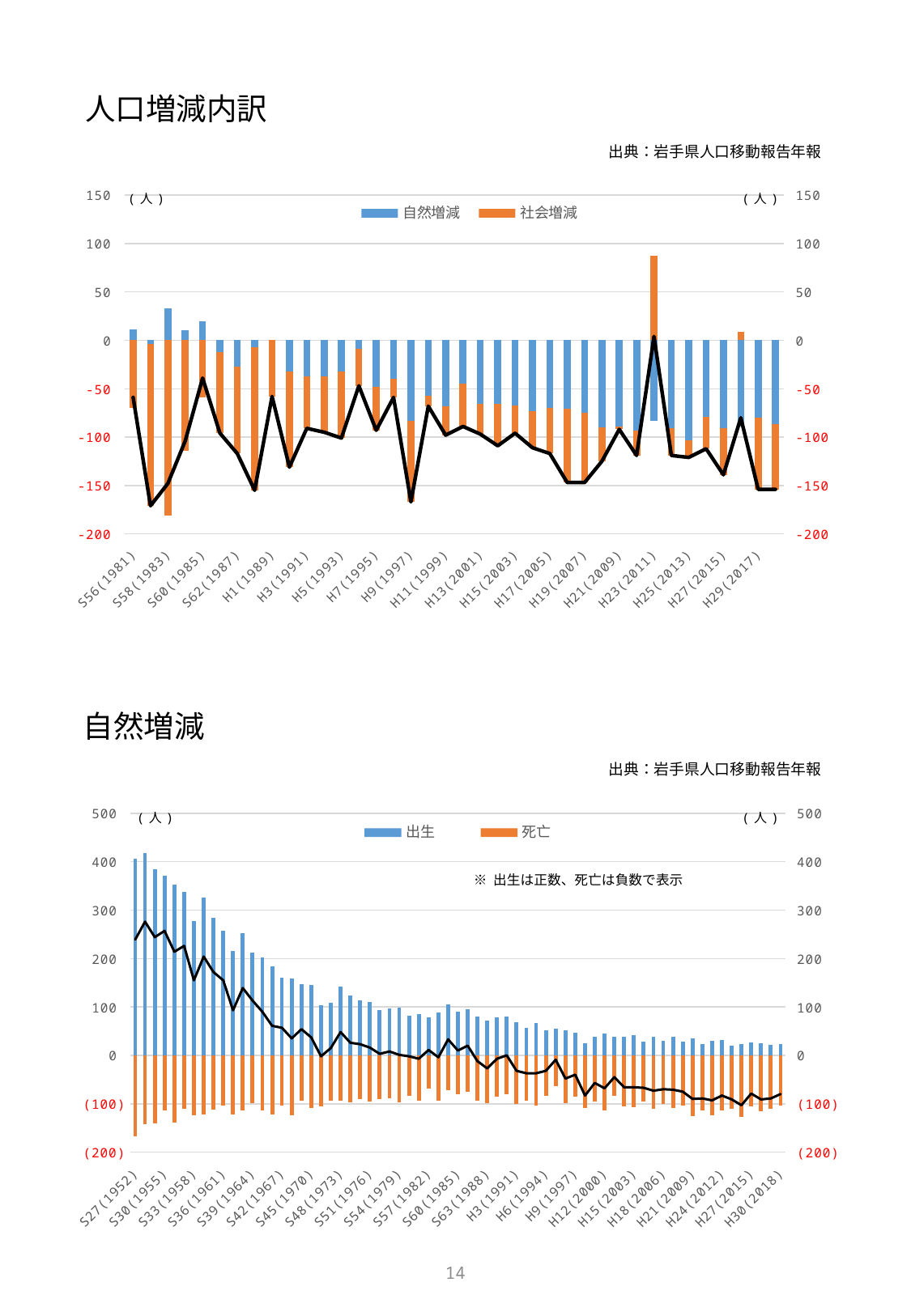

# 人口増減内訳
出典：岩手県人口移動報告年報

### Chart

| Category | 自然増減 | 社会増減 | 人口増減 |
|---|---|---|---|
| S56(1981) | 11.0 | -70.0 | -59.0 |
| S57(1982) | -4.0 | -167.0 | -171.0 |
| S58(1983) | 33.0 | -181.0 | -148.0 |
| S59(1984) | 10.0 | -114.0 | -104.0 |
| S60(1985) | 20.0 | -59.0 | -39.0 |
| S61(1986) | -12.0 | -84.0 | -96.0 |
| S62(1987) | -27.0 | -90.0 | -117.0 |
| S63(1988) | -7.0 | -148.0 | -155.0 |
| H1(1989) | 0.0 | -58.0 | -58.0 |
| H2(1990) | -32.0 | -99.0 | -131.0 |
| H3(1991) | -37.0 | -54.0 | -91.0 |
| H4(1992) | -37.0 | -58.0 | -95.0 |
| H5(1993) | -32.0 | -69.0 | -101.0 |
| H6(1994) | -9.0 | -38.0 | -47.0 |
| H7(1995) | -48.0 | -45.0 | -93.0 |
| H8(1996) | -40.0 | -19.0 | -59.0 |
| H9(1997) | -83.0 | -84.0 | -167.0 |
| H10(1998) | -57.0 | -11.0 | -68.0 |
| H11(1999) | -68.0 | -30.0 | -98.0 |
| H12(2000) | -45.0 | -44.0 | -89.0 |
| H13(2001) | -66.0 | -31.0 | -97.0 |
| H14(2002) | -66.0 | -43.0 | -109.0 |
| H15(2003) | -67.0 | -29.0 | -96.0 |
| H16(2004) | -73.0 | -38.0 | -111.0 |
| H17(2005) | -70.0 | -47.0 | -117.0 |
| H18(2006) | -71.0 | -76.0 | -147.0 |
| H19(2007) | -75.0 | -72.0 | -147.0 |
| H20(2008) | -90.0 | -35.0 | -125.0 |
| H21(2009) | -89.0 | -3.0 | -92.0 |
| H22(2010) | -93.0 | -26.0 | -119.0 |
| H23(2011) | -83.0 | 87.0 | 4.0 |
| H24(2012) | -91.0 | -28.0 | -119.0 |
| H25(2013) | -103.0 | -18.0 | -121.0 |
| H26(2014) | -79.0 | -33.0 | -112.0 |
| H27(2015) | -91.0 | -48.0 | -139.0 |
| H28(2016) | -89.0 | 9.0 | -80.0 |
| H29(2017) | -80.0 | -74.0 | -154.0 |
| H30(2018) | -87.0 | -67.0 | -154.0 |
自然増減
出典：岩手県人口移動報告年報

### Chart

| Category | 出生 | 死亡 | 自然増減 |
|---|---|---|---|
| S27(1952) | 406.0 | -167.0 | 239.0 |
| S28(1953) | 418.0 | -142.0 | 276.0 |
| S29(1954) | 385.0 | -141.0 | 244.0 |
| S30(1955) | 371.0 | -114.0 | 257.0 |
| S31(1956) | 353.0 | -139.0 | 214.0 |
| S32(1957) | 337.0 | -111.0 | 226.0 |
| S33(1958) | 278.0 | -123.0 | 155.0 |
| S34(1959) | 326.0 | -122.0 | 204.0 |
| S35(1960) | 284.0 | -112.0 | 172.0 |
| S36(1961) | 258.0 | -103.0 | 155.0 |
| S37(1962) | 215.0 | -122.0 | 93.0 |
| S38(1963) | 252.0 | -113.0 | 139.0 |
| S39(1964) | 212.0 | -99.0 | 113.0 |
| S40(1965) | 203.0 | -113.0 | 90.0 |
| S41(1966) | 183.0 | -122.0 | 61.0 |
| S42(1967) | 160.0 | -103.0 | 57.0 |
| S43(1968) | 158.0 | -123.0 | 35.0 |
| S44(1969) | 147.0 | -93.0 | 54.0 |
| S45(1970) | 145.0 | -108.0 | 37.0 |
| S46(1971) | 103.0 | -105.0 | -2.0 |
| S47(1972) | 108.0 | -93.0 | 15.0 |
| S48(1973) | 142.0 | -94.0 | 48.0 |
| S49(1974) | 123.0 | -97.0 | 26.0 |
| S50(1975) | 114.0 | -91.0 | 23.0 |
| S51(1976) | 111.0 | -95.0 | 16.0 |
| S52(1977) | 93.0 | -90.0 | 3.0 |
| S53(1978) | 97.0 | -89.0 | 8.0 |
| S54(1979) | 98.0 | -97.0 | 1.0 |
| S55(1980) | 82.0 | -84.0 | -2.0 |
| S56(1981) | 86.0 | -93.0 | -7.0 |
| S57(1982) | 79.0 | -68.0 | 11.0 |
| S58(1983) | 89.0 | -93.0 | -4.0 |
| S59(1984) | 105.0 | -72.0 | 33.0 |
| S60(1985) | 90.0 | -80.0 | 10.0 |
| S61(1986) | 95.0 | -75.0 | 20.0 |
| S62(1987) | 81.0 | -93.0 | -12.0 |
| S63(1988) | 72.0 | -99.0 | -27.0 |
| H1(1989) | 79.0 | -86.0 | -7.0 |
| H2(1990) | 81.0 | -81.0 | 0.0 |
| H3(1991) | 69.0 | -101.0 | -32.0 |
| H4(1992) | 56.0 | -93.0 | -37.0 |
| H5(1993) | 67.0 | -104.0 | -37.0 |
| H6(1994) | 52.0 | -84.0 | -32.0 |
| H7(1995) | 55.0 | -64.0 | -9.0 |
| H8(1996) | 51.0 | -99.0 | -48.0 |
| H9(1997) | 46.0 | -86.0 | -40.0 |
| H10(1998) | 25.0 | -108.0 | -83.0 |
| H11(1999) | 38.0 | -95.0 | -57.0 |
| H12(2000) | 45.0 | -113.0 | -68.0 |
| H13(2001) | 38.0 | -83.0 | -45.0 |
| H14(2002) | 39.0 | -105.0 | -66.0 |
| H15(2003) | 41.0 | -107.0 | -66.0 |
| H16(2004) | 28.0 | -95.0 | -67.0 |
| H17(2005) | 38.0 | -111.0 | -73.0 |
| H18(2006) | 30.0 | -100.0 | -70.0 |
| H19(2007) | 38.0 | -109.0 | -71.0 |
| H20(2008) | 28.0 | -103.0 | -75.0 |
| H21(2009) | 35.0 | -125.0 | -90.0 |
| H22(2010) | 24.0 | -113.0 | -89.0 |
| H23(2011) | 30.0 | -123.0 | -93.0 |
| H24(2012) | 31.0 | -114.0 | -83.0 |
| H25(2013) | 20.0 | -111.0 | -91.0 |
| H26(2014) | 24.0 | -127.0 | -103.0 |
| H27(2015) | 27.0 | -106.0 | -79.0 |
| H28(2016) | 25.0 | -116.0 | -91.0 |
| H29(2017) | 21.0 | -110.0 | -89.0 |
| H30(2018) | 23.0 | -103.0 | -80.0 |
※ 出生は正数、死亡は負数で表示
14